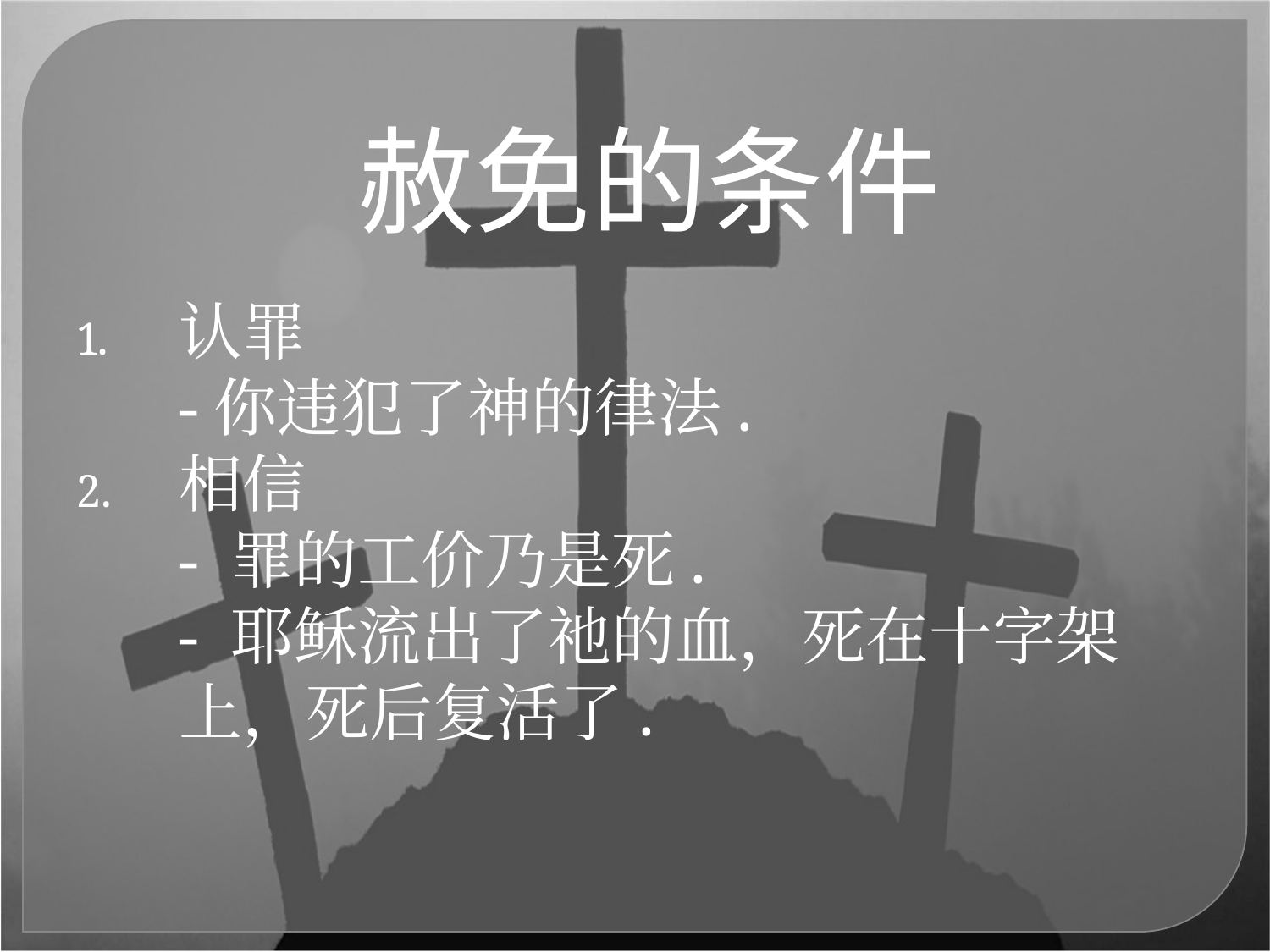

赦免的条件
认罪
-你违犯了神的律法.
相信
- 罪的工价乃是死.
- 耶稣流出了祂的血，死在十字架 上，死后复活了.